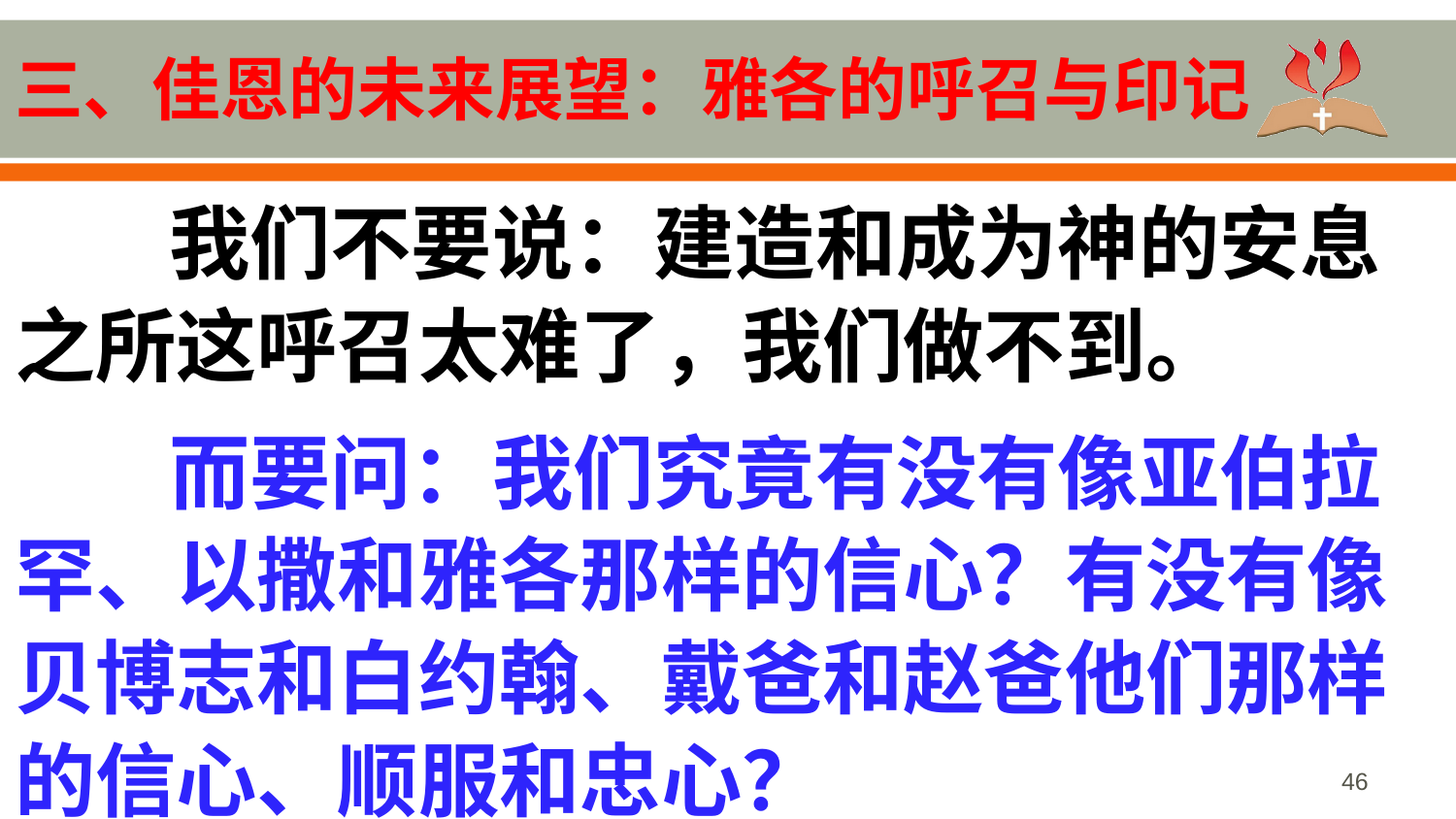

# 三、佳恩的未来展望：雅各的呼召与印记
我们不要说：建造和成为神的安息之所这呼召太难了，我们做不到。
而要问：我们究竟有没有像亚伯拉罕、以撒和雅各那样的信心？有没有像贝博志和白约翰、戴爸和赵爸他们那样的信心、顺服和忠心？

46